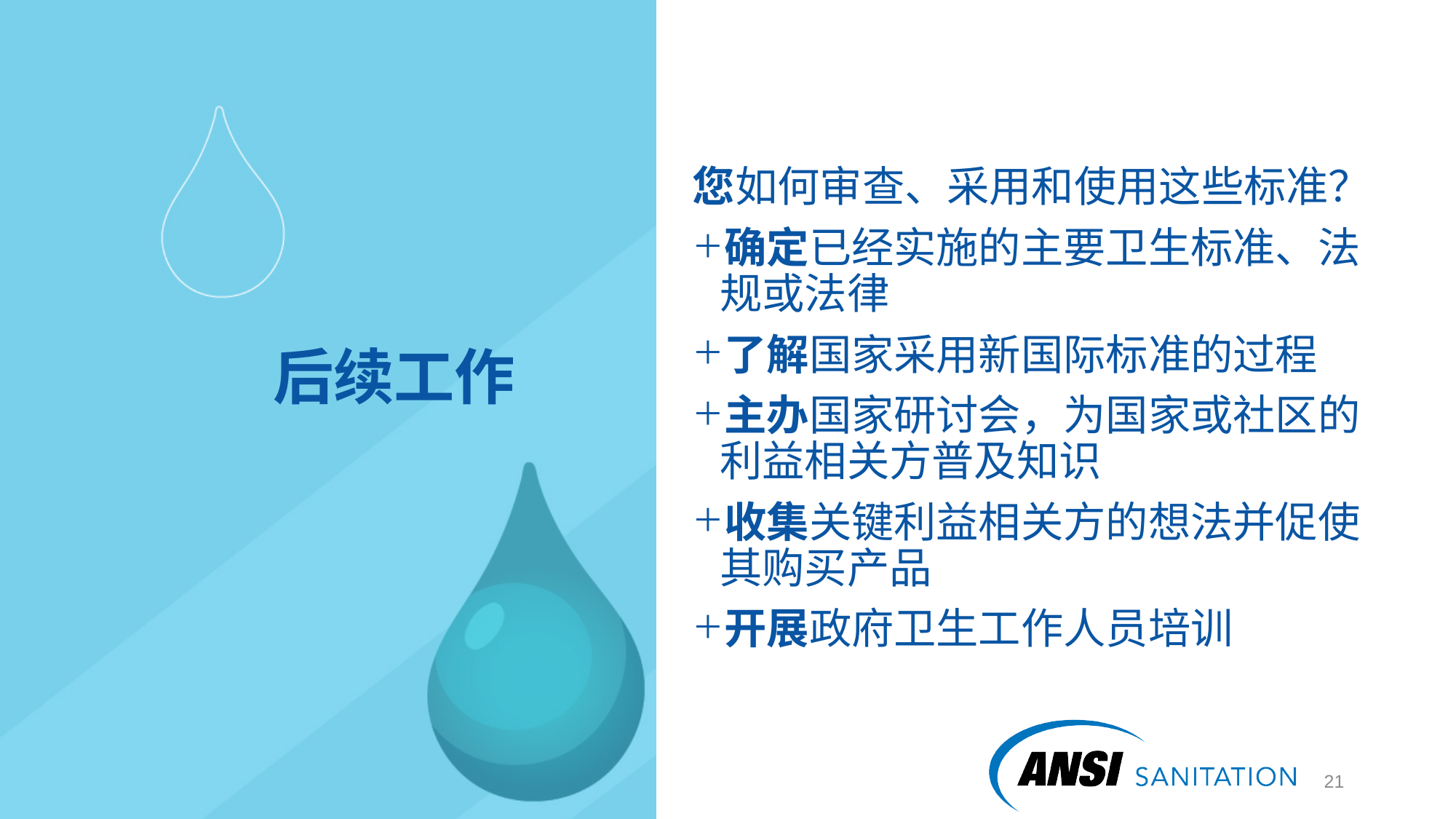

您如何审查、采用和使用这些标准？
确定已经实施的主要卫生标准、法规或法律
了解国家采用新国际标准的过程
主办国家研讨会，为国家或社区的利益相关方普及知识
收集关键利益相关方的想法并促使其购买产品
开展政府卫生工作人员培训
# 后续工作
21